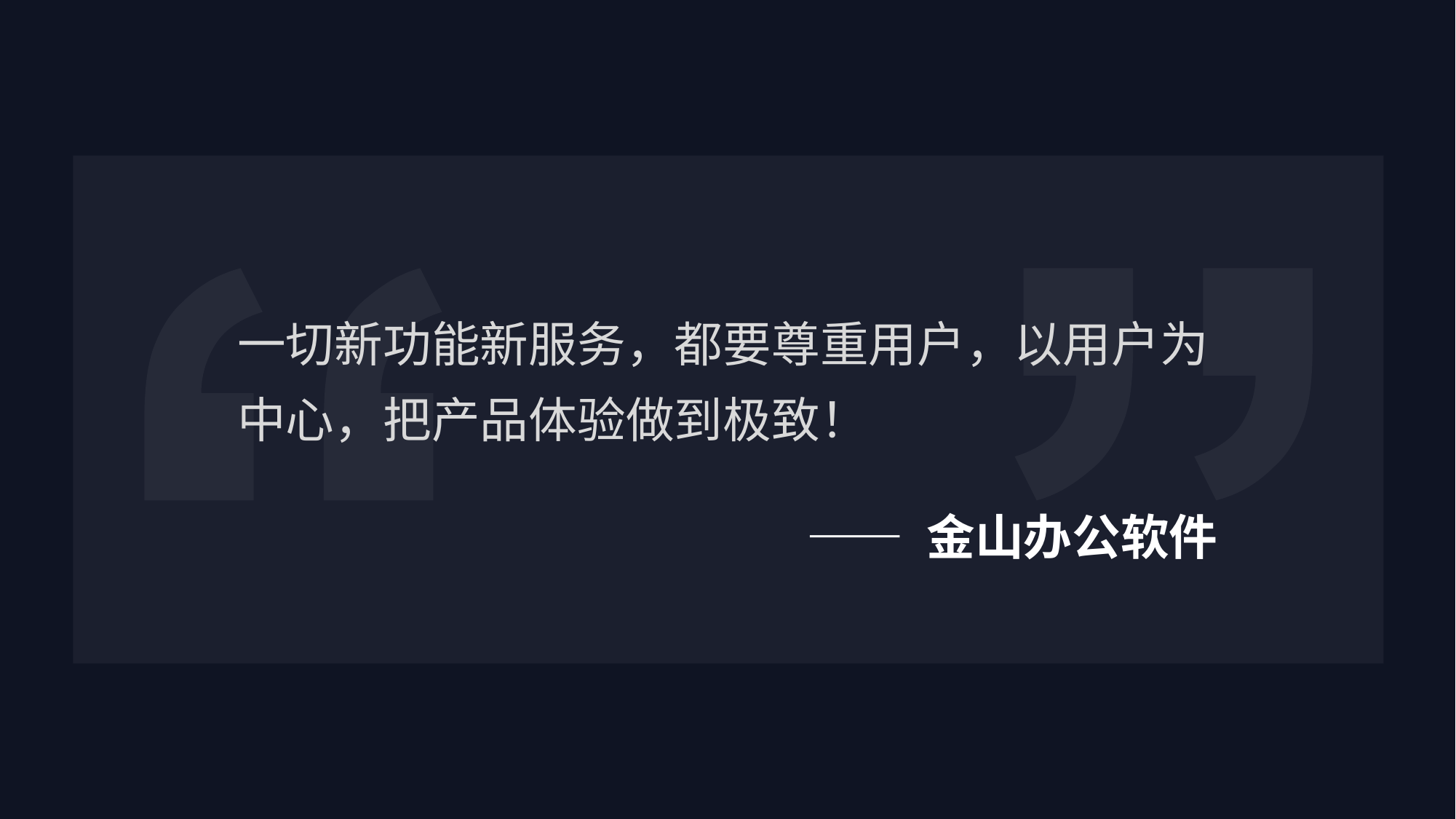

一切新功能新服务，都要尊重用户，以用户为中心，把产品体验做到极致！
—— 金山办公软件